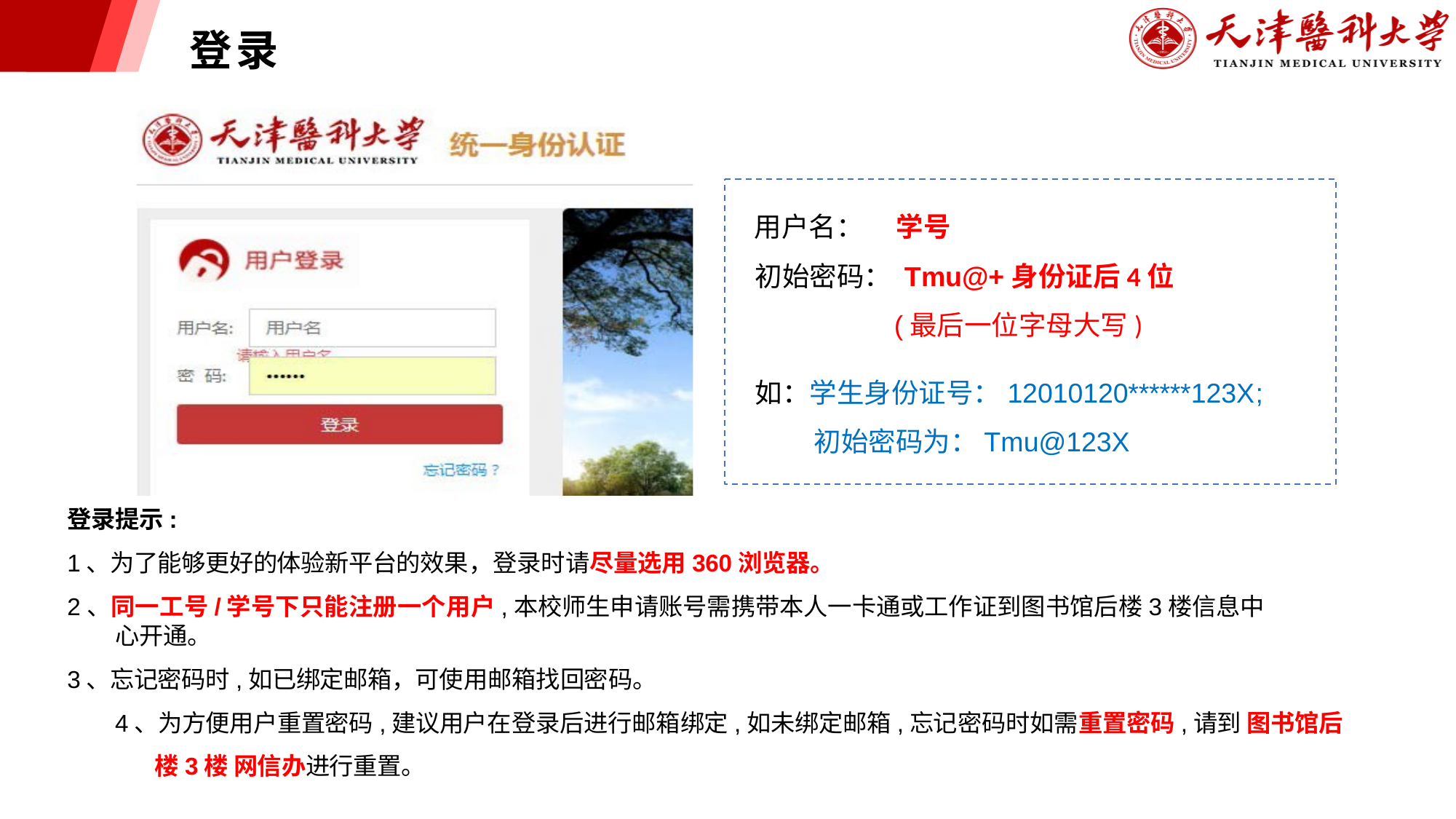

登录

用户名：	学号
初始密码： Tmu@+身份证后4位
(最后一位字母大写)
如：学生身份证号：12010120******123X; 初始密码为：Tmu@123X

登录提示:
1、为了能够更好的体验新平台的效果，登录时请尽量选用360浏览器。
2、同一工号/学号下只能注册一个用户,本校师生申请账号需携带本人一卡通或工作证到图书馆后楼3楼信息中心开通。
3、忘记密码时,如已绑定邮箱，可使用邮箱找回密码。
4、为方便用户重置密码,建议用户在登录后进行邮箱绑定,如未绑定邮箱,忘记密码时如需重置密码,请到 图书馆后楼3楼 网信办进行重置。